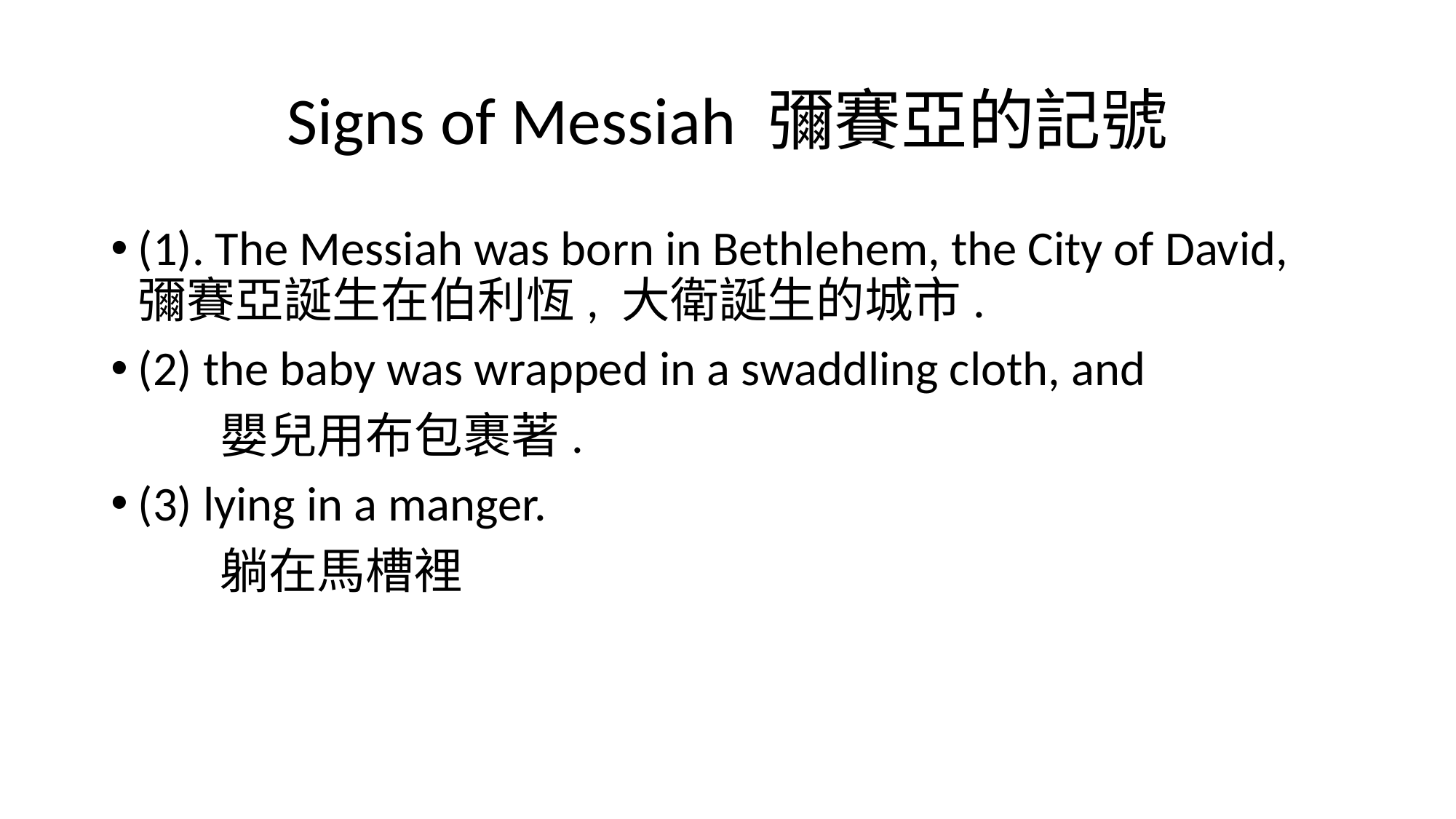

# Signs of Messiah 彌賽亞的記號
(1). The Messiah was born in Bethlehem, the City of David, 	彌賽亞誕生在伯利恆, 大衛誕生的城市.
(2) the baby was wrapped in a swaddling cloth, and
  	嬰兒用布包裹著.
(3) lying in a manger.
	躺在馬槽裡